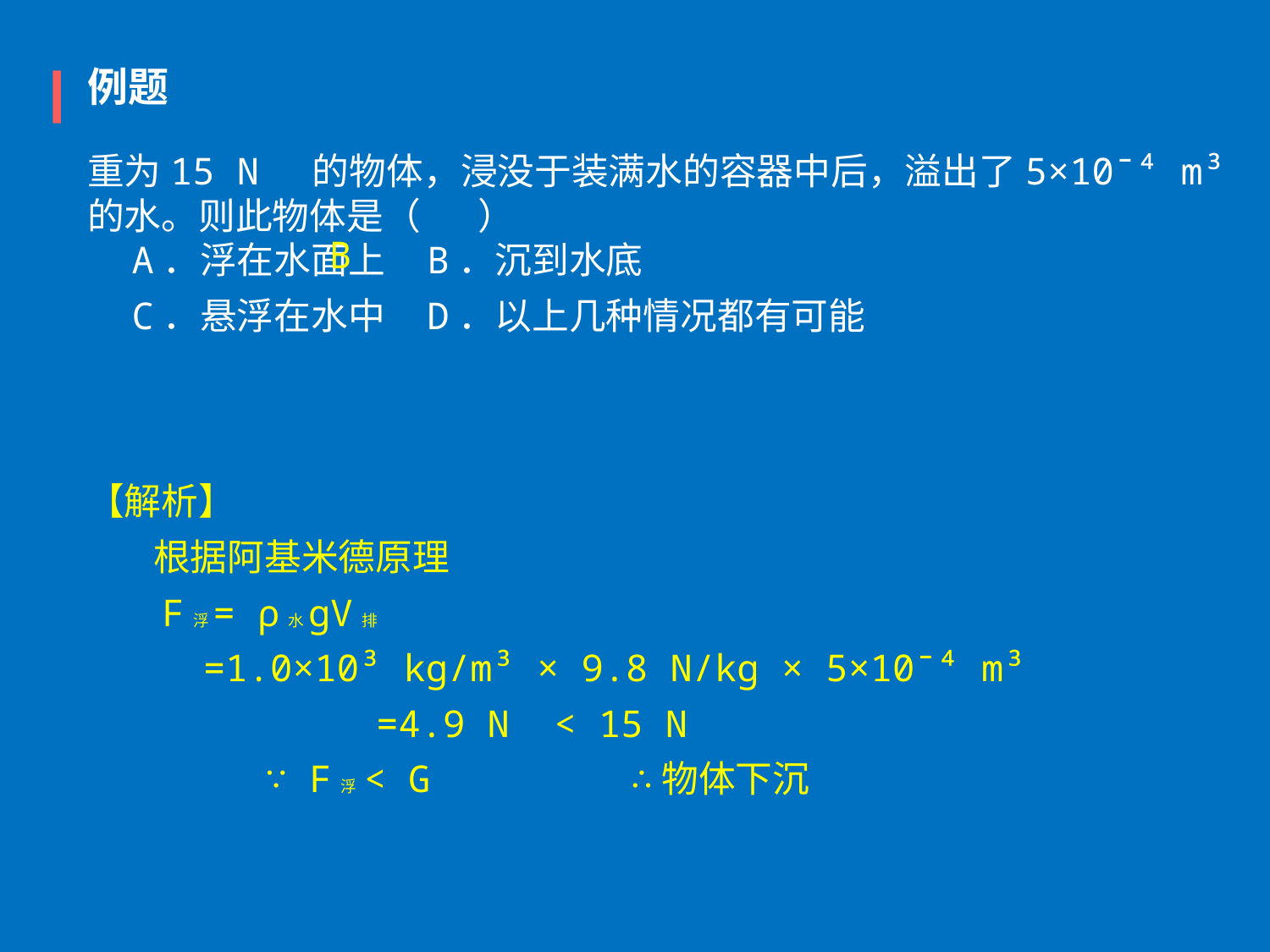

例题

重为15 N  的物体，浸没于装满水的容器中后，溢出了5×10ˉ⁴ m³的水。则此物体是（       ）
  A．浮在水面上    B．沉到水底
  C．悬浮在水中    D．以上几种情况都有可能
B
【解析】  
        根据阿基米德原理   
        F浮= ρ水gV排   
             =1.0×10³ kg/m³ × 9.8 N/kg × 5×10ˉ⁴ m³
             =4.9 N  < 15 N   
        ∵ F浮 < G         ∴物体下沉